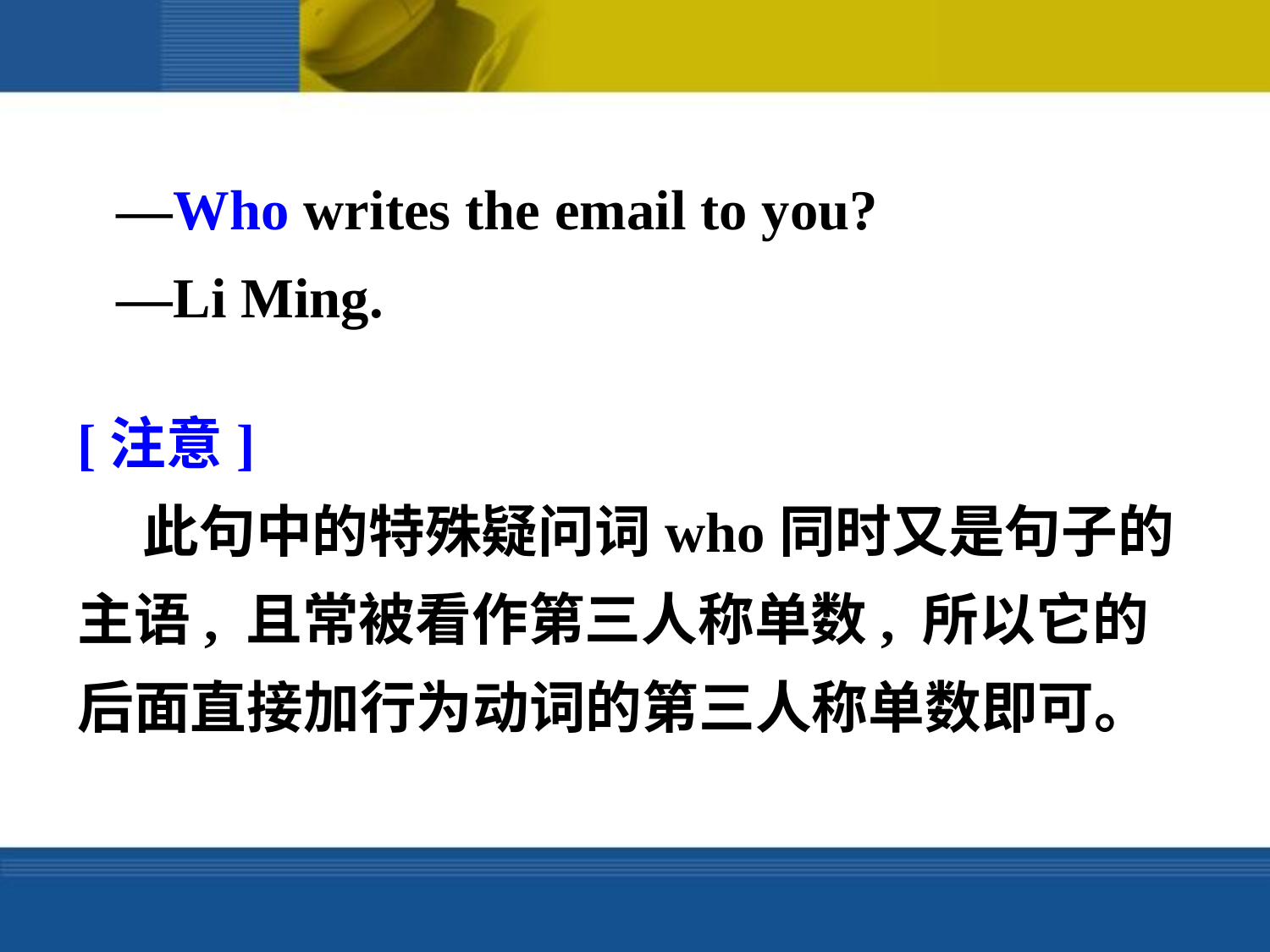

—Who writes the email to you?
—Li Ming.
[注意]
    此句中的特殊疑问词who同时又是句子的主语, 且常被看作第三人称单数, 所以它的后面直接加行为动词的第三人称单数即可。